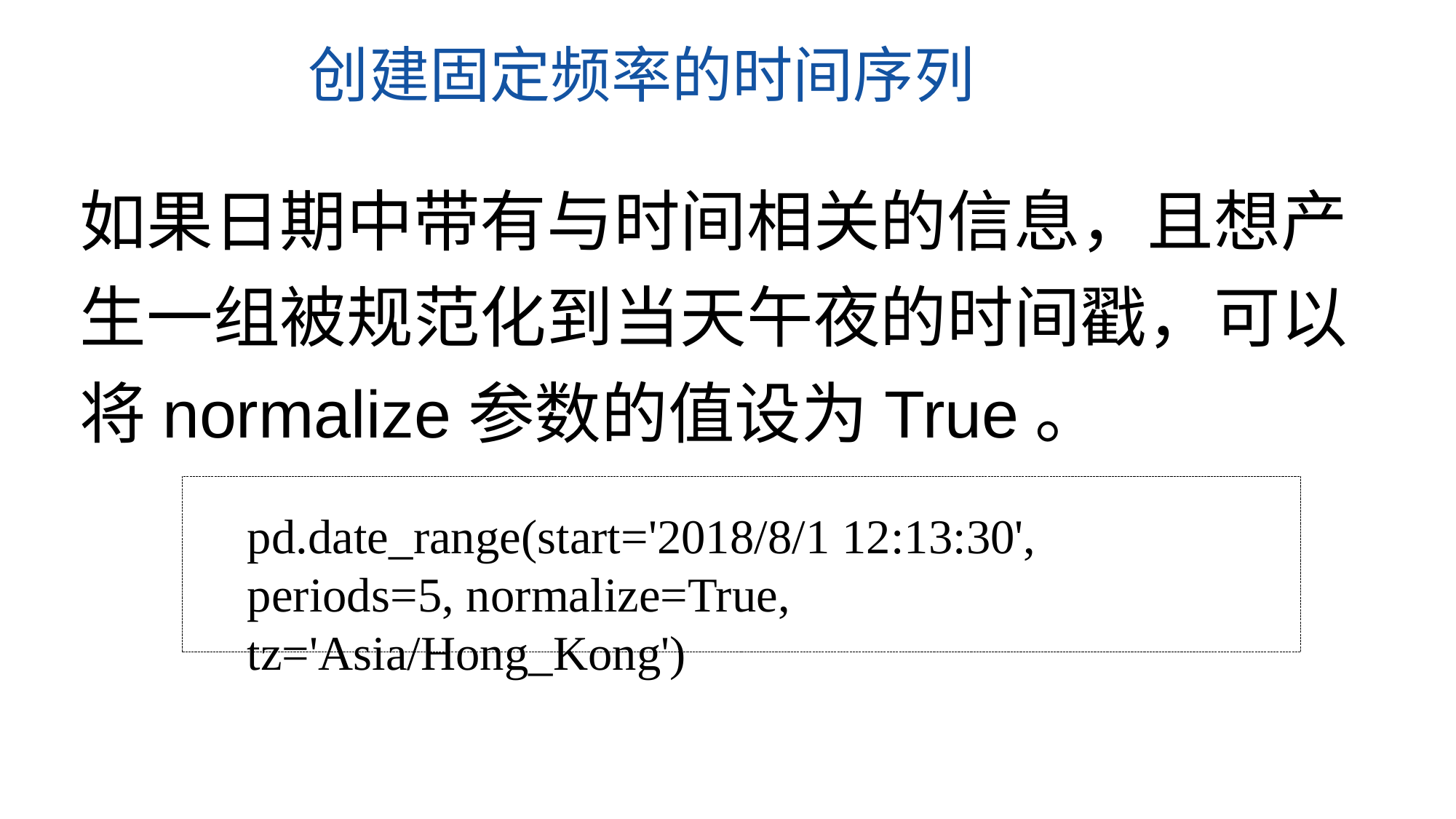

创建固定频率的时间序列
如果日期中带有与时间相关的信息，且想产生一组被规范化到当天午夜的时间戳，可以将normalize参数的值设为True。

pd.date_range(start='2018/8/1 12:13:30',
periods=5, normalize=True, tz='Asia/Hong_Kong')